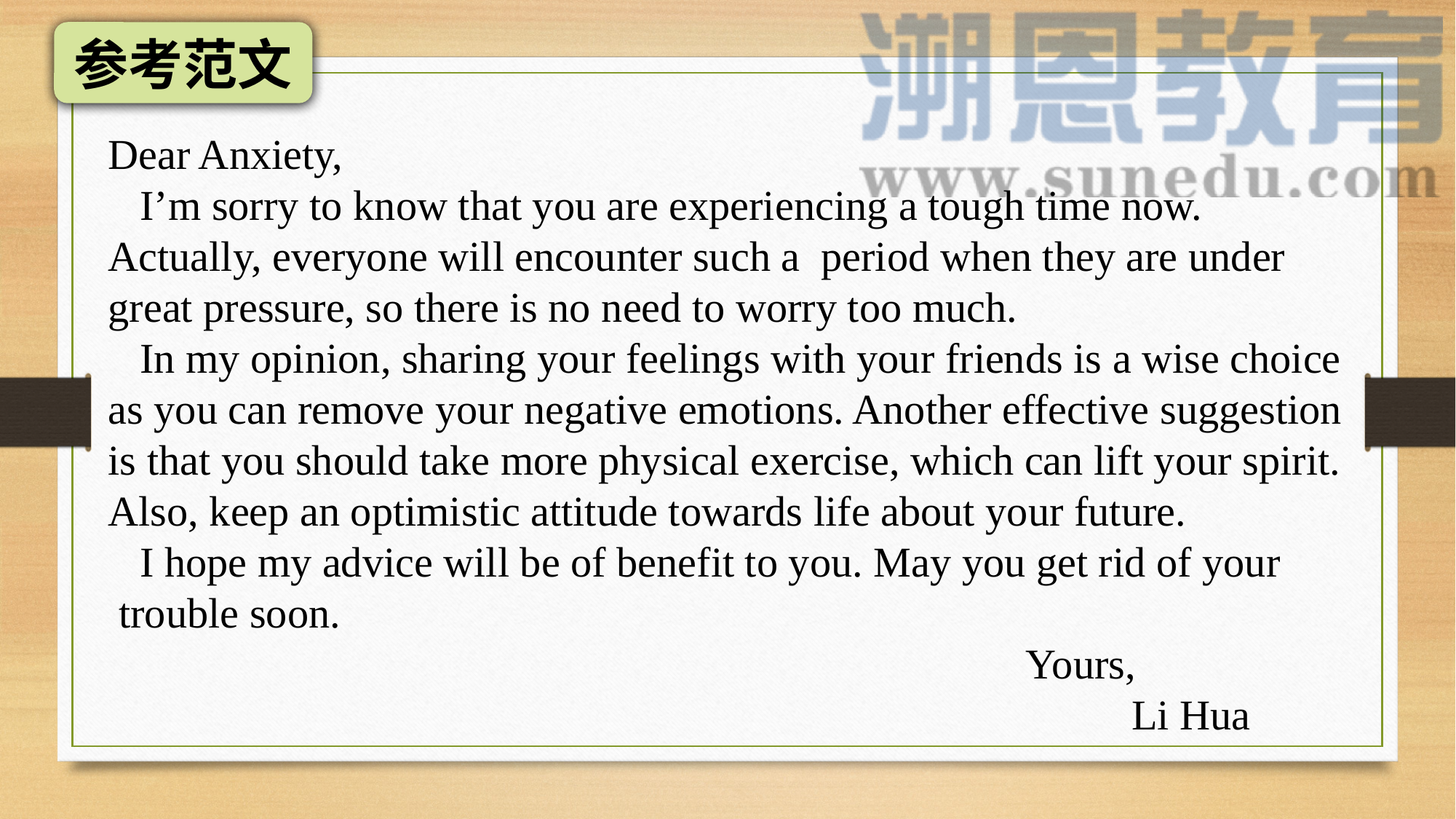

参考范文
Dear Anxiety,
   I’m sorry to know that you are experiencing a tough time now. Actually, everyone will encounter such a  period when they are under great pressure, so there is no need to worry too much.
   In my opinion, sharing your feelings with your friends is a wise choice as you can remove your negative emotions. Another effective suggestion is that you should take more physical exercise, which can lift your spirit. Also, keep an optimistic attitude towards life about your future.
   I hope my advice will be of benefit to you. May you get rid of your
 trouble soon.
                                                                                                 Yours,
                                                                                                 Li Hua